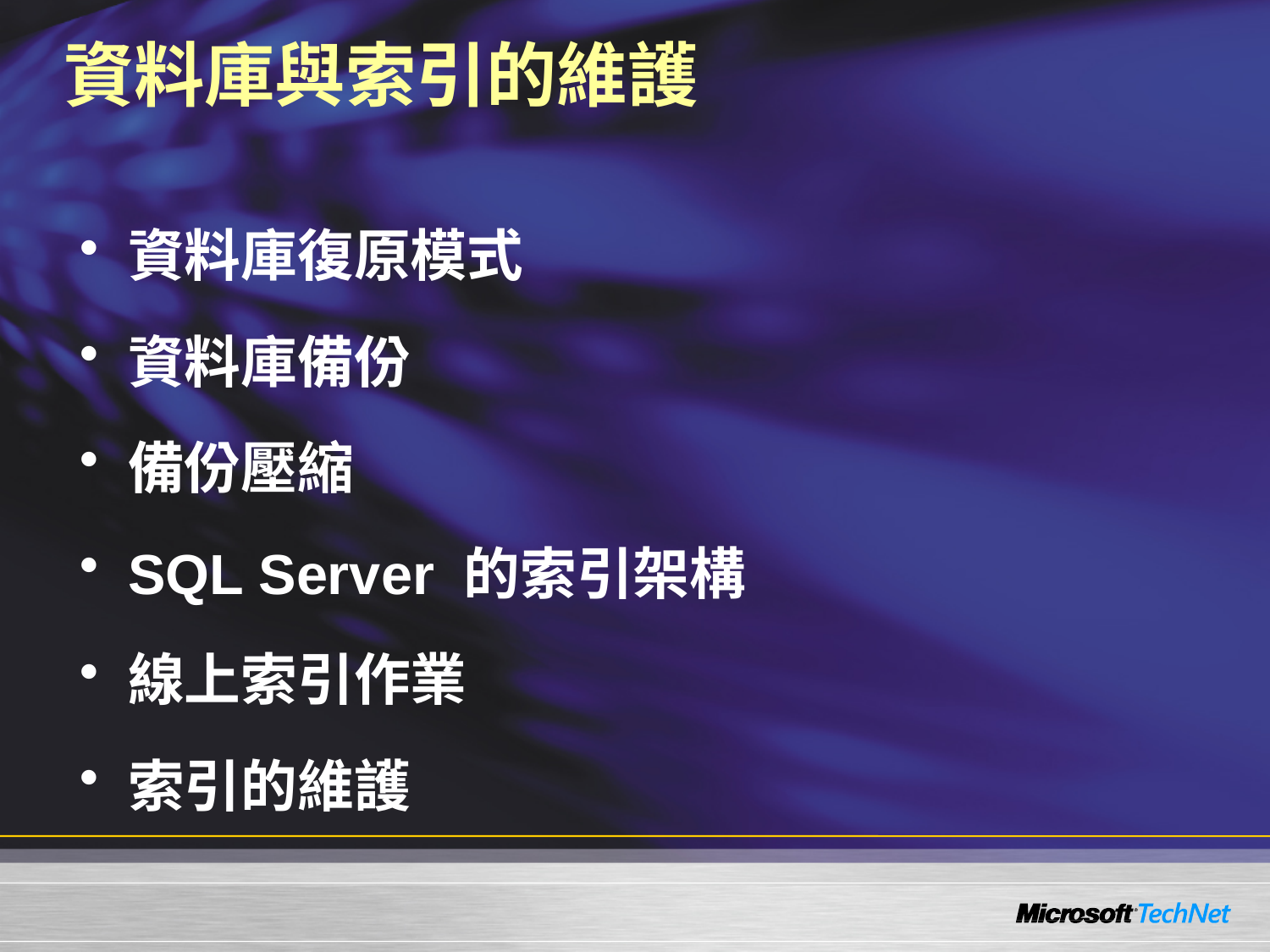

# 資料庫與索引的維護
資料庫復原模式
資料庫備份
備份壓縮
SQL Server 的索引架構
線上索引作業
索引的維護